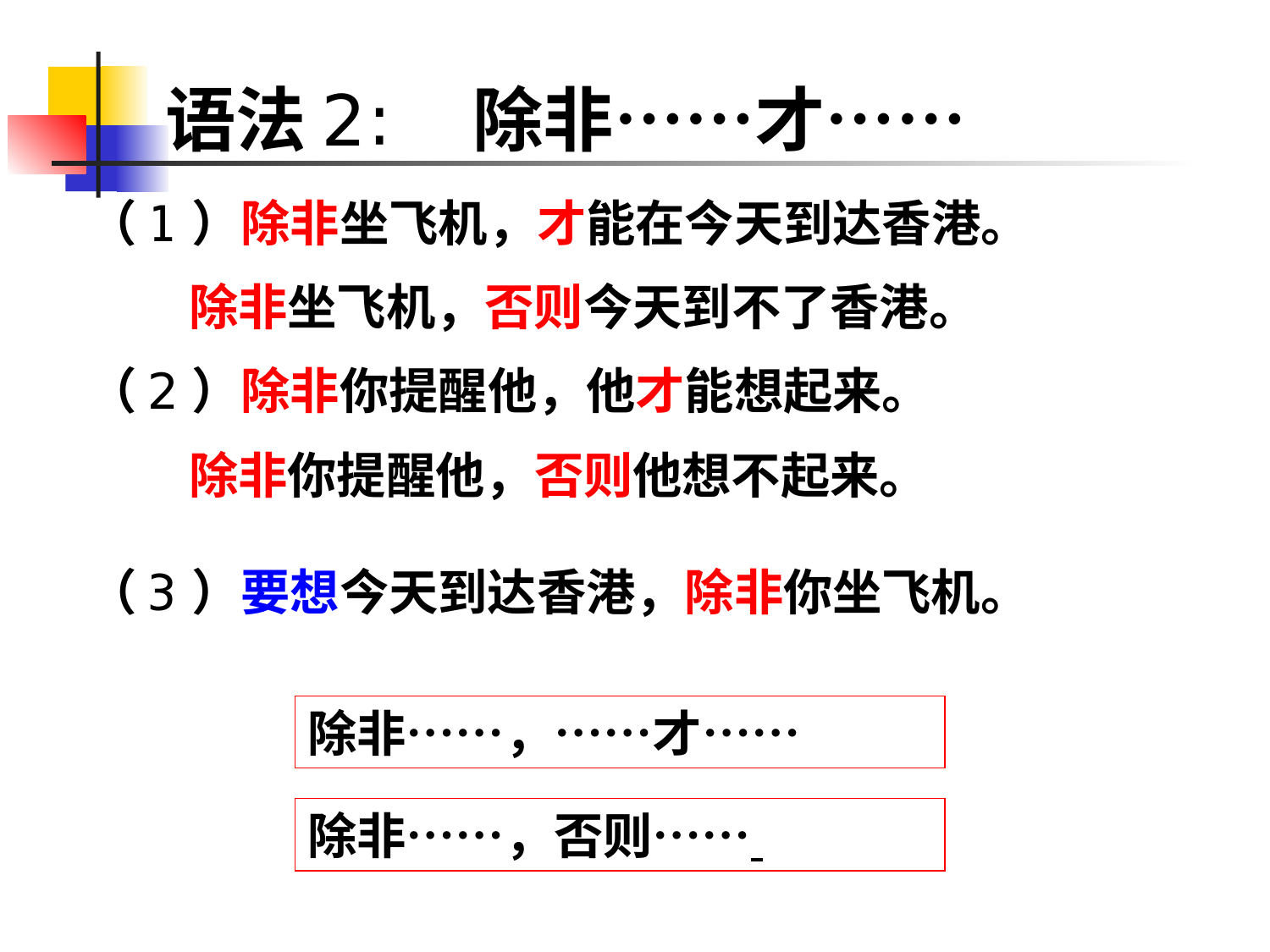

# 语法2:   除非……才……
（1）除非坐飞机，才能在今天到达香港。
        除非坐飞机，否则今天到不了香港。
（2）除非你提醒他，他才能想起来。
        除非你提醒他，否则他想不起来。
（3）要想今天到达香港，除非你坐飞机。
除非……，……才……
除非……，否则……